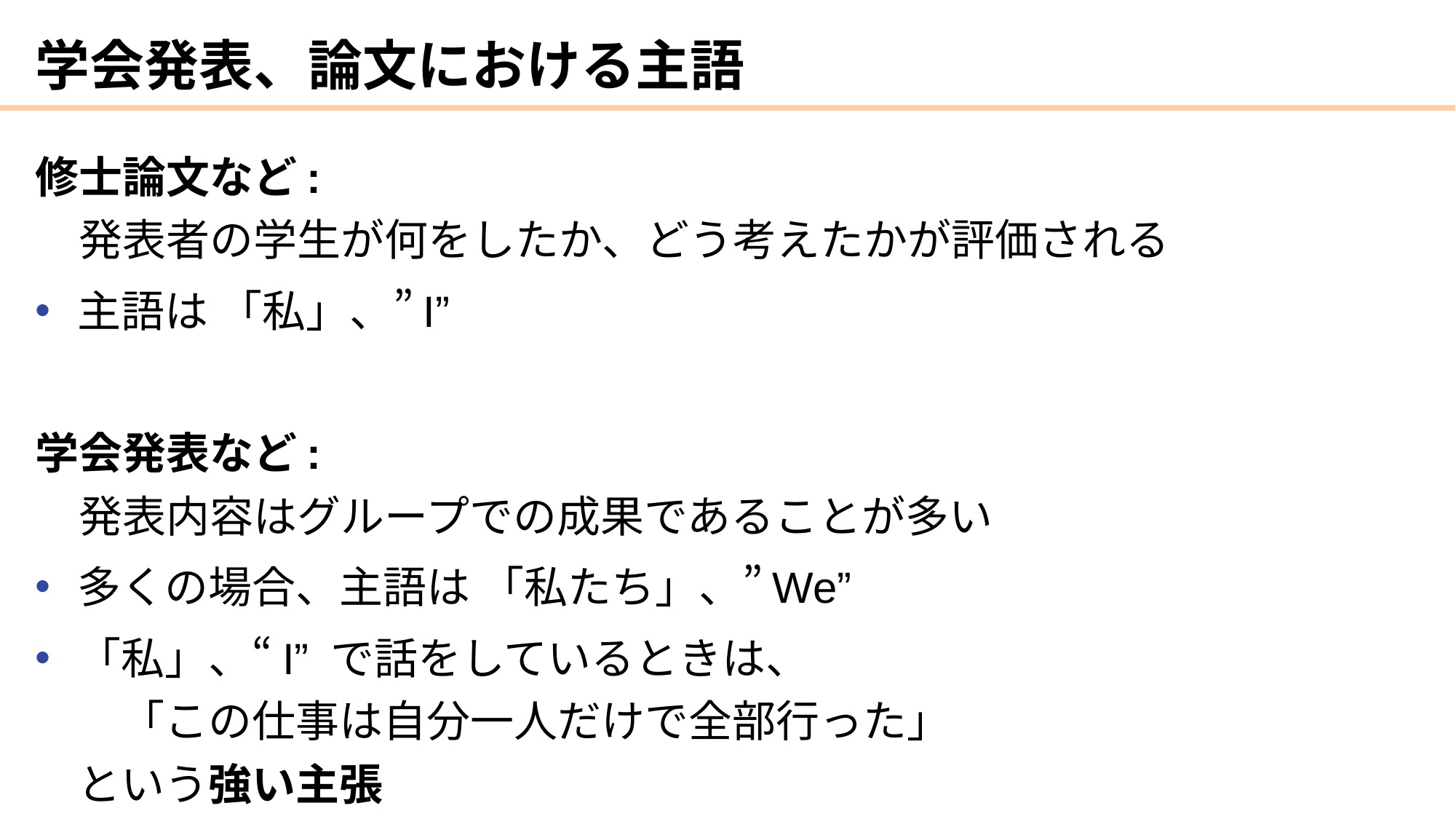

# 学会発表、論文における主語
修士論文など:
　発表者の学生が何をしたか、どう考えたかが評価される
主語は 「私」、”I”

学会発表など:
　発表内容はグループでの成果であることが多い
多くの場合、主語は 「私たち」、”We”
「私」、“I” で話をしているときは、
　「この仕事は自分一人だけで全部行った」
という強い主張